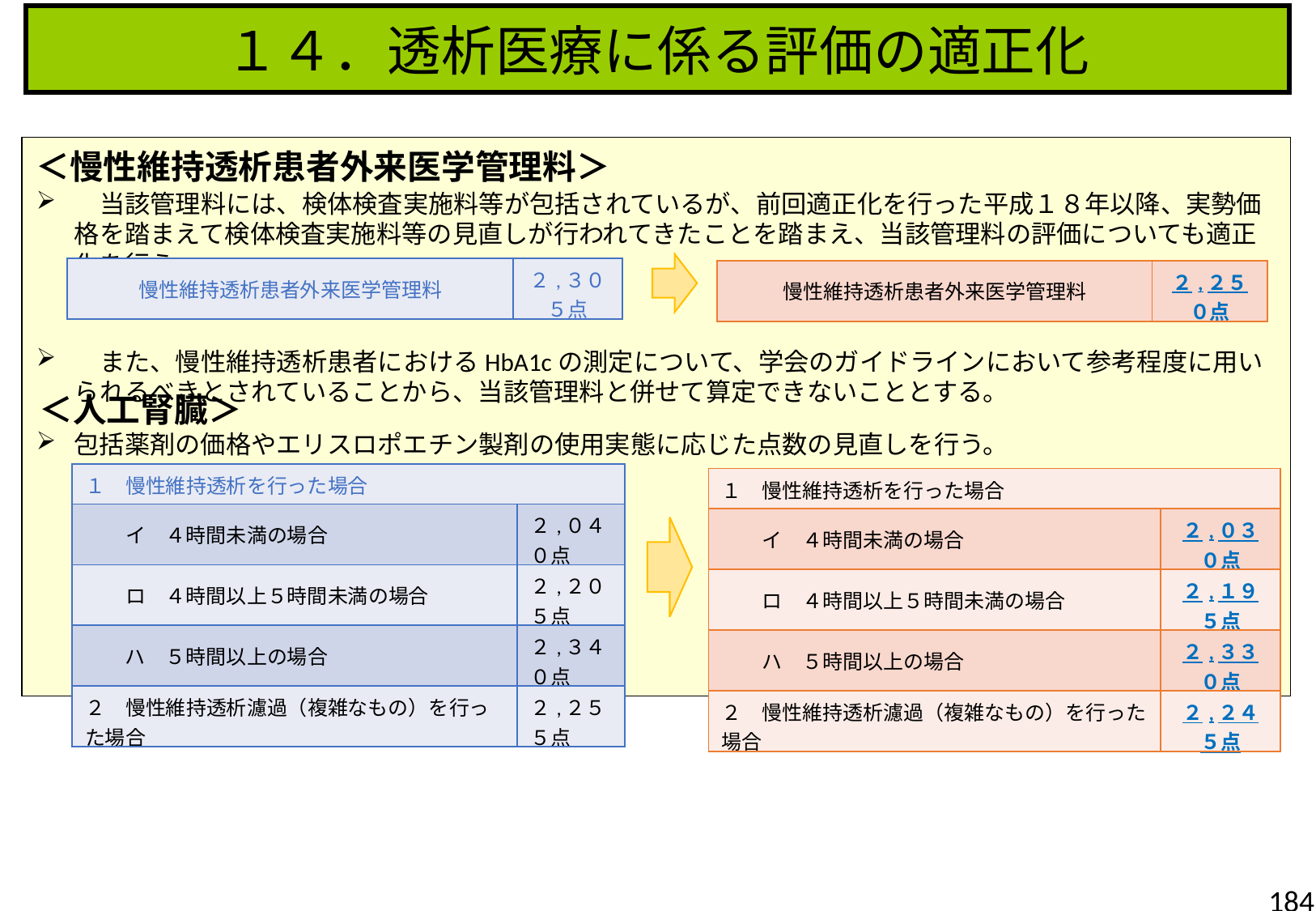

１４．透析医療に係る評価の適正化

＜慢性維持透析患者外来医学管理料＞
　当該管理料には、検体検査実施料等が包括されているが、前回適正化を行った平成１８年以降、実勢価格を踏まえて検体検査実施料等の見直しが行われてきたことを踏まえ、当該管理料の評価についても適正化を行う。

　また、慢性維持透析患者におけるHbA1cの測定について、学会のガイドラインにおいて参考程度に用いられるべきとされていることから、当該管理料と併せて算定できないこととする。

| 慢性維持透析患者外来医学管理料 | ２,３０５点 |
| --- | --- |
| 慢性維持透析患者外来医学管理料 | ２,２５０点 |
| --- | --- |
＜人工腎臓＞
包括薬剤の価格やエリスロポエチン製剤の使用実態に応じた点数の見直しを行う。
| １　慢性維持透析を行った場合 |  |
| --- | --- |
| イ　４時間未満の場合 | ２,０４０点 |
| ロ　４時間以上５時間未満の場合 | ２,２０５点 |
| ハ　５時間以上の場合 | ２,３４０点 |
| ２　慢性維持透析濾過（複雑なもの）を行った場合 | ２,２５５点 |
| １　慢性維持透析を行った場合 |  |
| --- | --- |
| イ　４時間未満の場合 | ２,０３０点 |
| ロ　４時間以上５時間未満の場合 | ２,１９５点 |
| ハ　５時間以上の場合 | ２,３３０点 |
| ２　慢性維持透析濾過（複雑なもの）を行った場合 | ２,２４５点 |

184